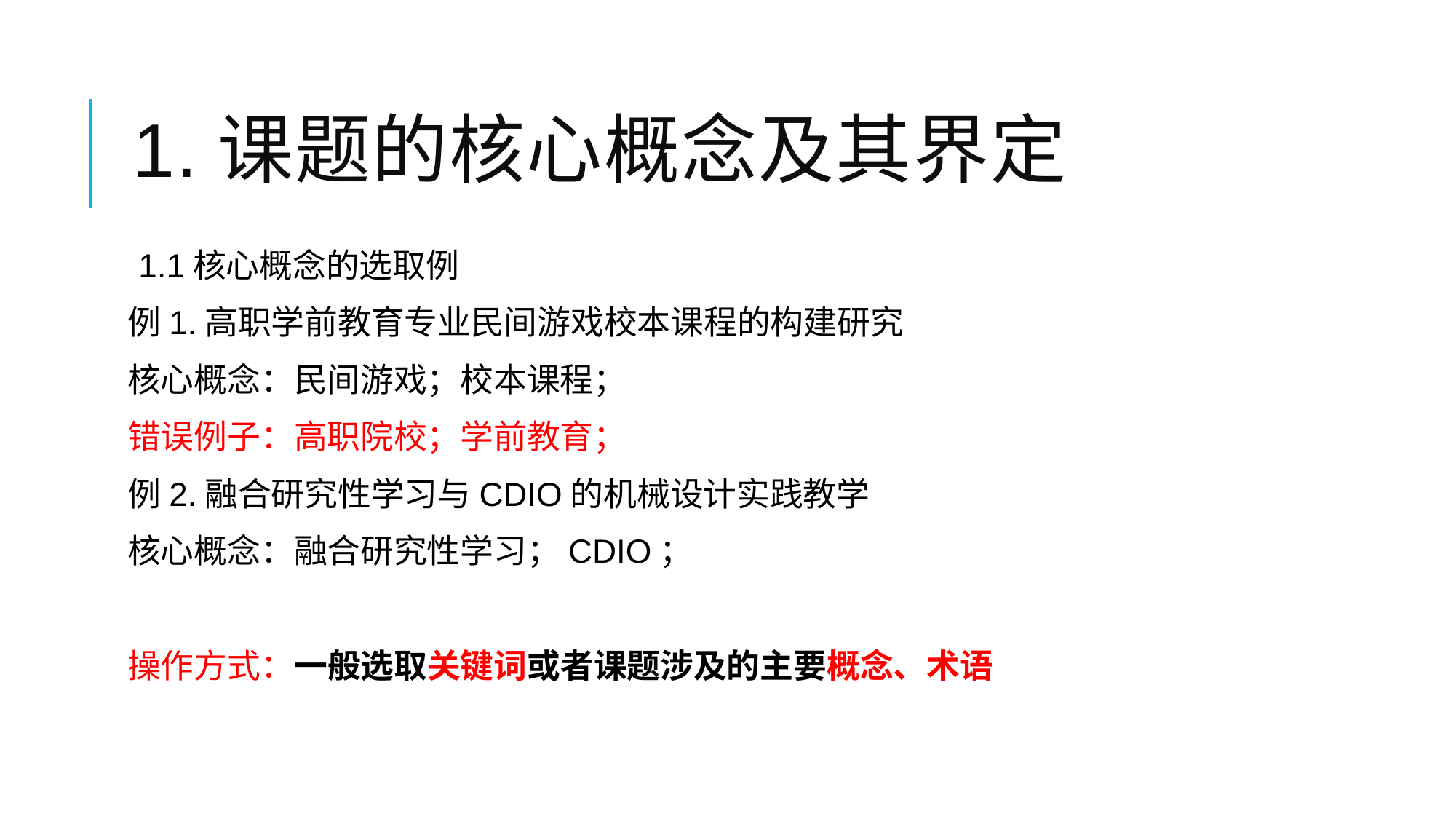

# 1.课题的核心概念及其界定
1.1核心概念的选取例
例1.高职学前教育专业民间游戏校本课程的构建研究
核心概念：民间游戏；校本课程；
错误例子：高职院校；学前教育；
例2.融合研究性学习与CDIO的机械设计实践教学
核心概念：融合研究性学习；CDIO；

操作方式：一般选取关键词或者课题涉及的主要概念、术语